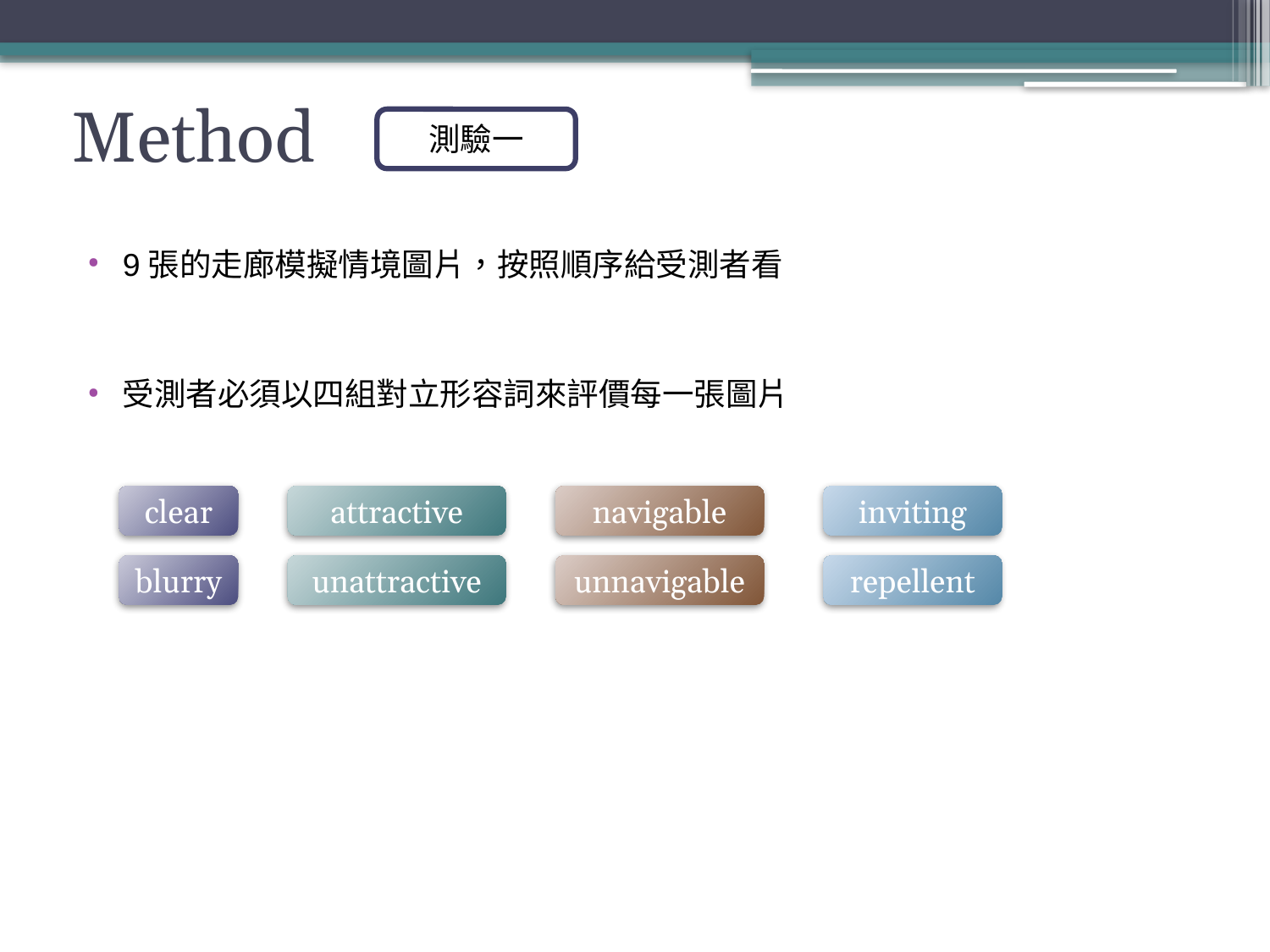

# Method
測驗一
9張的走廊模擬情境圖片，按照順序給受測者看

受測者必須以四組對立形容詞來評價每一張圖片

clear
attractive
navigable
inviting
blurry
unattractive
unnavigable
repellent